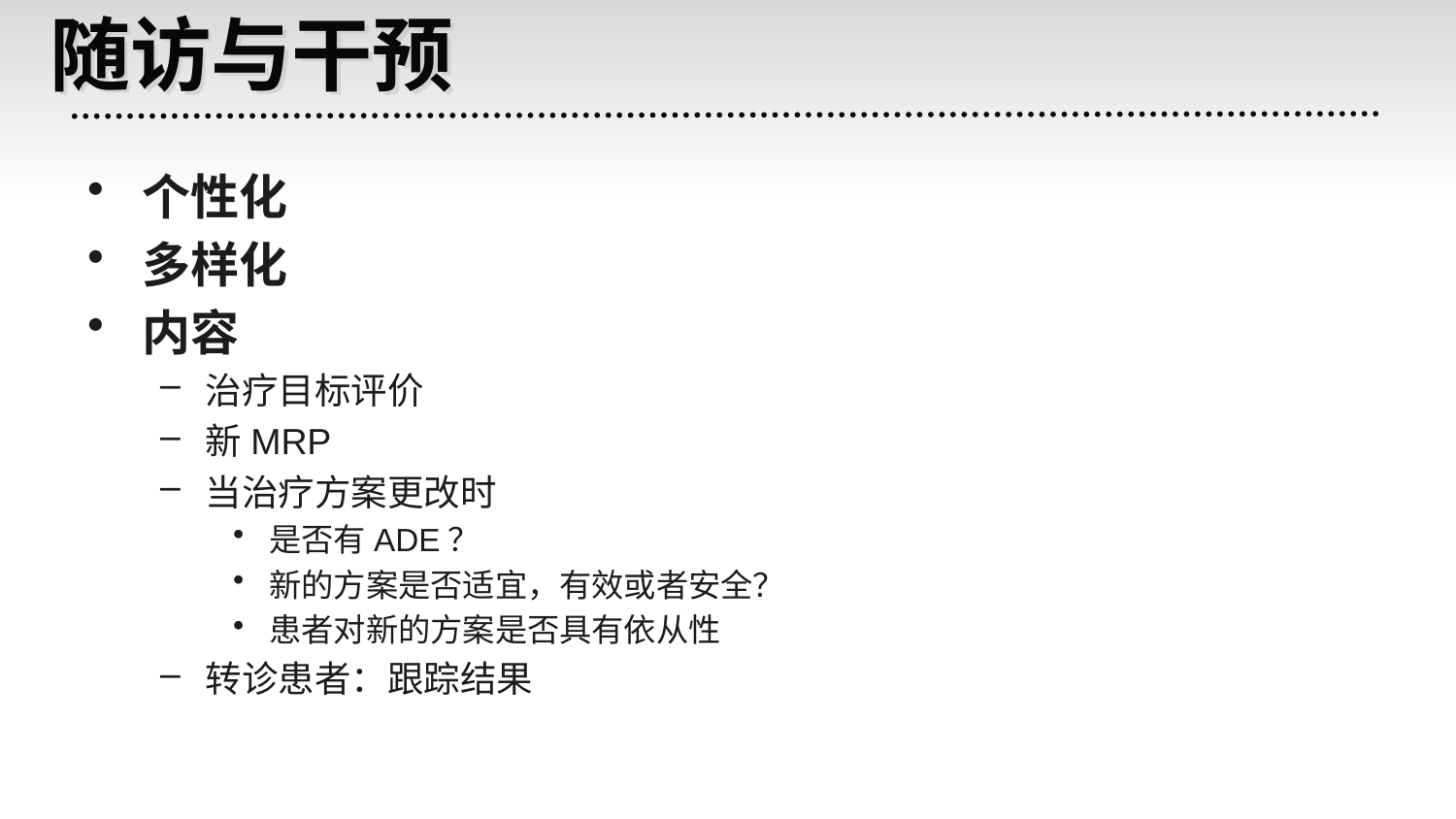

# 随访与干预
个性化
多样化
内容
治疗目标评价
新MRP
当治疗方案更改时
是否有ADE？
新的方案是否适宜，有效或者安全？
患者对新的方案是否具有依从性
转诊患者：跟踪结果